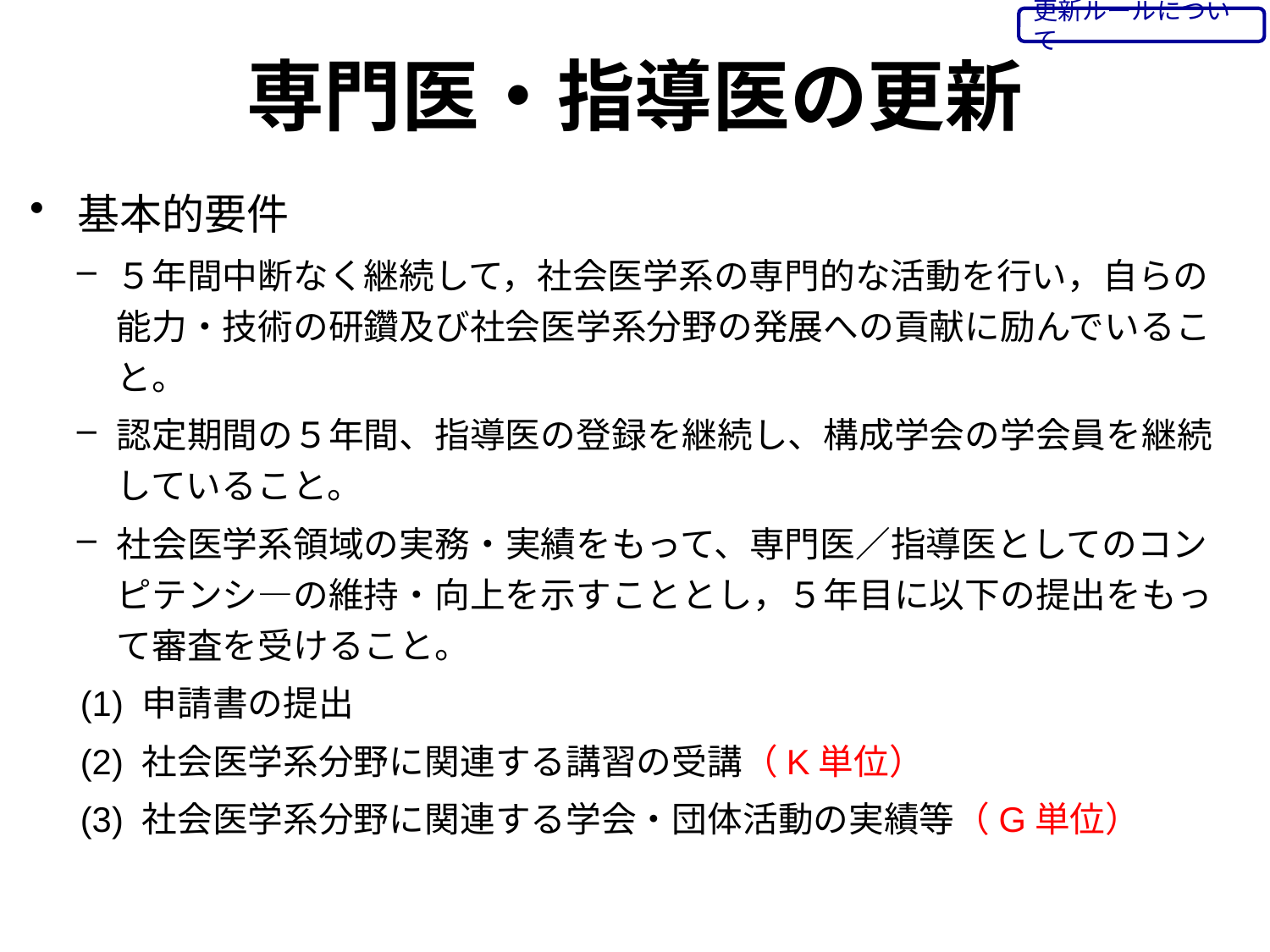

更新ルールについて
# 専門医・指導医の更新
基本的要件
５年間中断なく継続して，社会医学系の専門的な活動を行い，自らの能力・技術の研鑽及び社会医学系分野の発展への貢献に励んでいること。
認定期間の５年間、指導医の登録を継続し、構成学会の学会員を継続していること。
社会医学系領域の実務・実績をもって、専門医／指導医としてのコンピテンシ―の維持・向上を示すこととし，５年目に以下の提出をもって審査を受けること。
(1) 申請書の提出
(2) 社会医学系分野に関連する講習の受講（K単位）
(3) 社会医学系分野に関連する学会・団体活動の実績等（G単位）